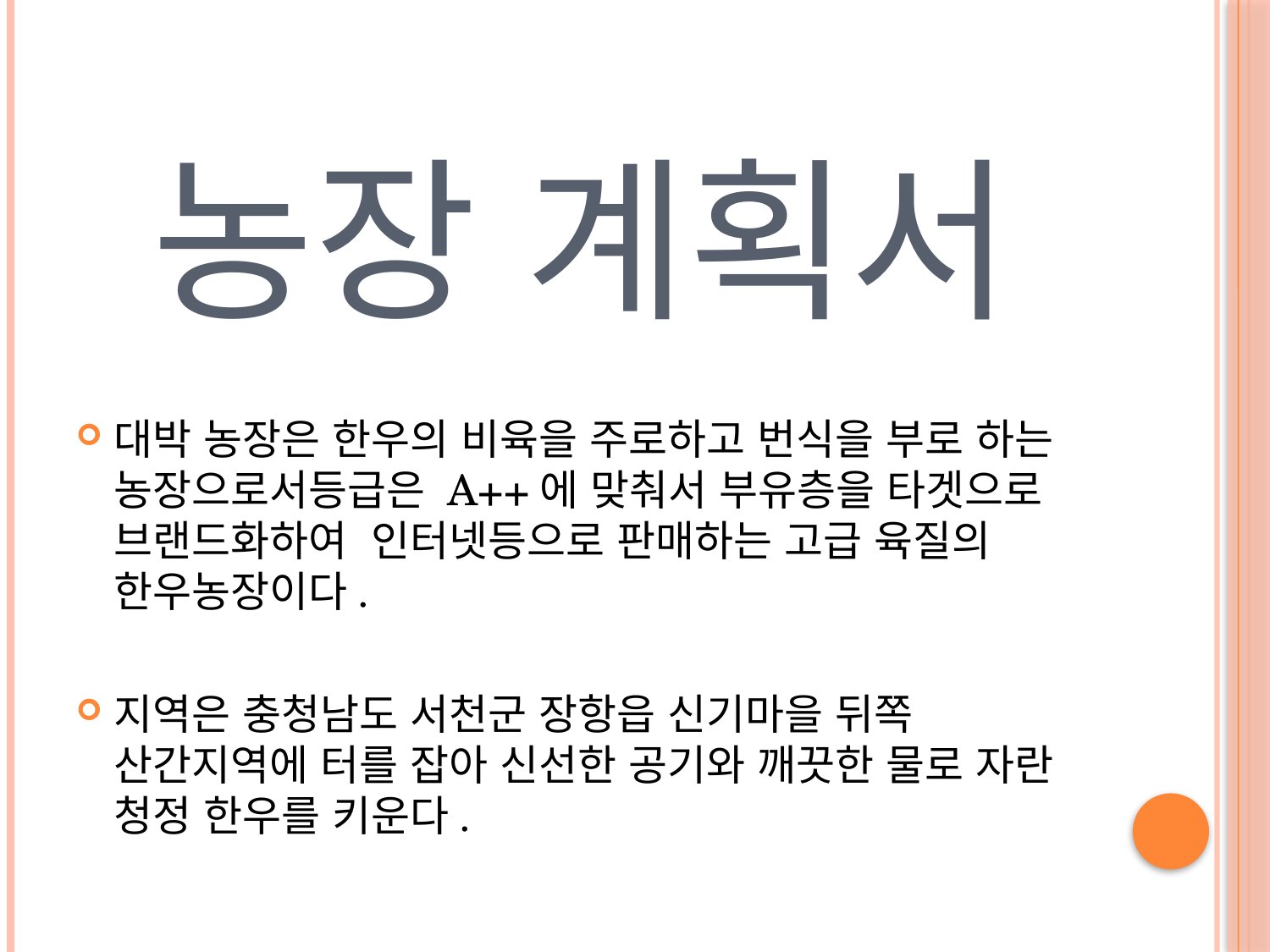

# 농장 계획서
대박 농장은 한우의 비육을 주로하고 번식을 부로 하는 농장으로서등급은 A++에 맞춰서 부유층을 타겟으로 브랜드화하여  인터넷등으로 판매하는 고급 육질의 한우농장이다.

지역은 충청남도 서천군 장항읍 신기마을 뒤쪽 산간지역에 터를 잡아 신선한 공기와 깨끗한 물로 자란  청정 한우를 키운다.